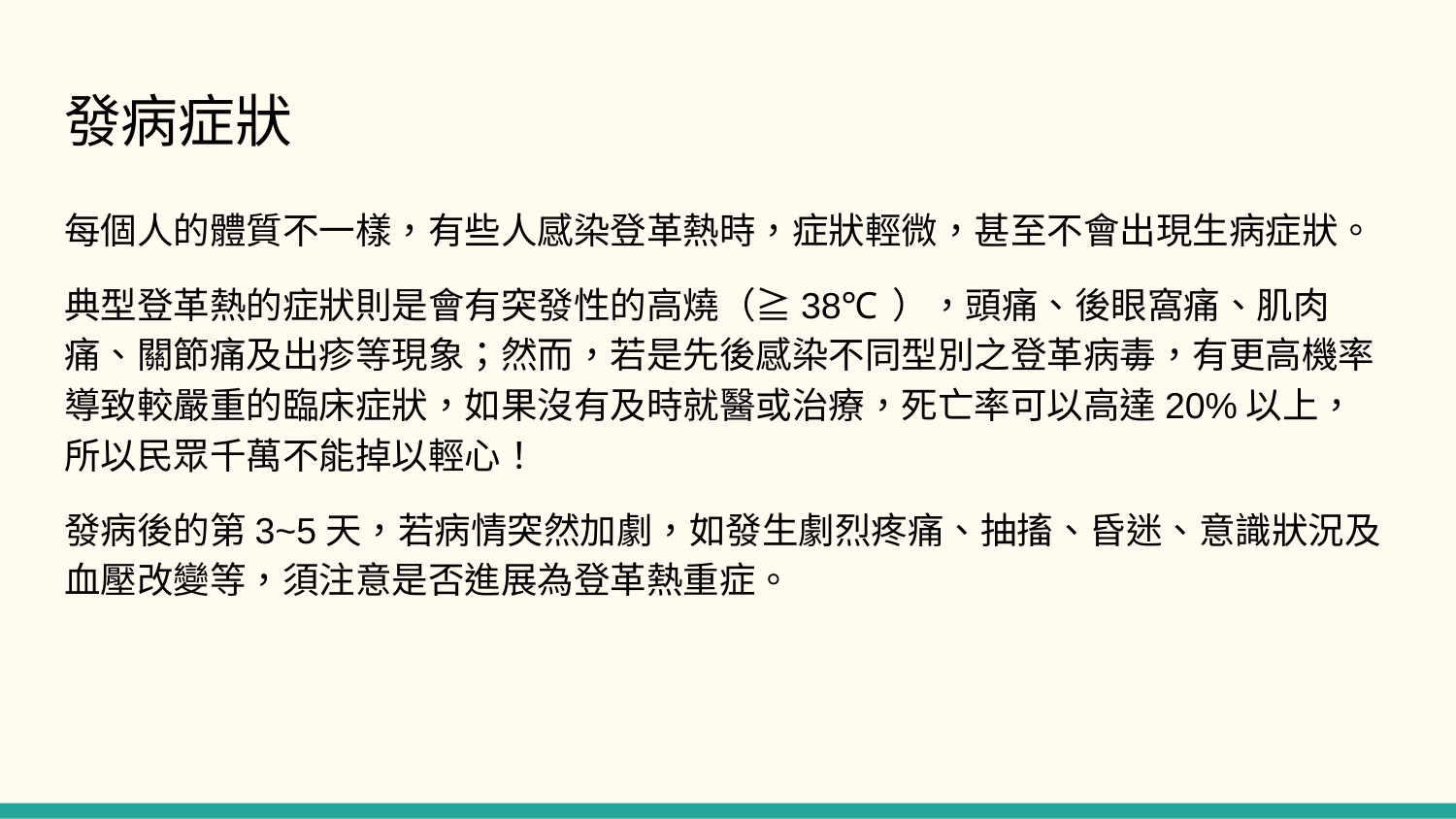

# 發病症狀
每個人的體質不一樣，有些人感染登革熱時，症狀輕微，甚至不會出現生病症狀。
典型登革熱的症狀則是會有突發性的高燒（≧38℃），頭痛、後眼窩痛、肌肉痛、關節痛及出疹等現象；然而，若是先後感染不同型別之登革病毒，有更高機率導致較嚴重的臨床症狀，如果沒有及時就醫或治療，死亡率可以高達20%以上，所以民眾千萬不能掉以輕心！
發病後的第3~5天，若病情突然加劇，如發生劇烈疼痛、抽搐、昏迷、意識狀況及血壓改變等，須注意是否進展為登革熱重症。